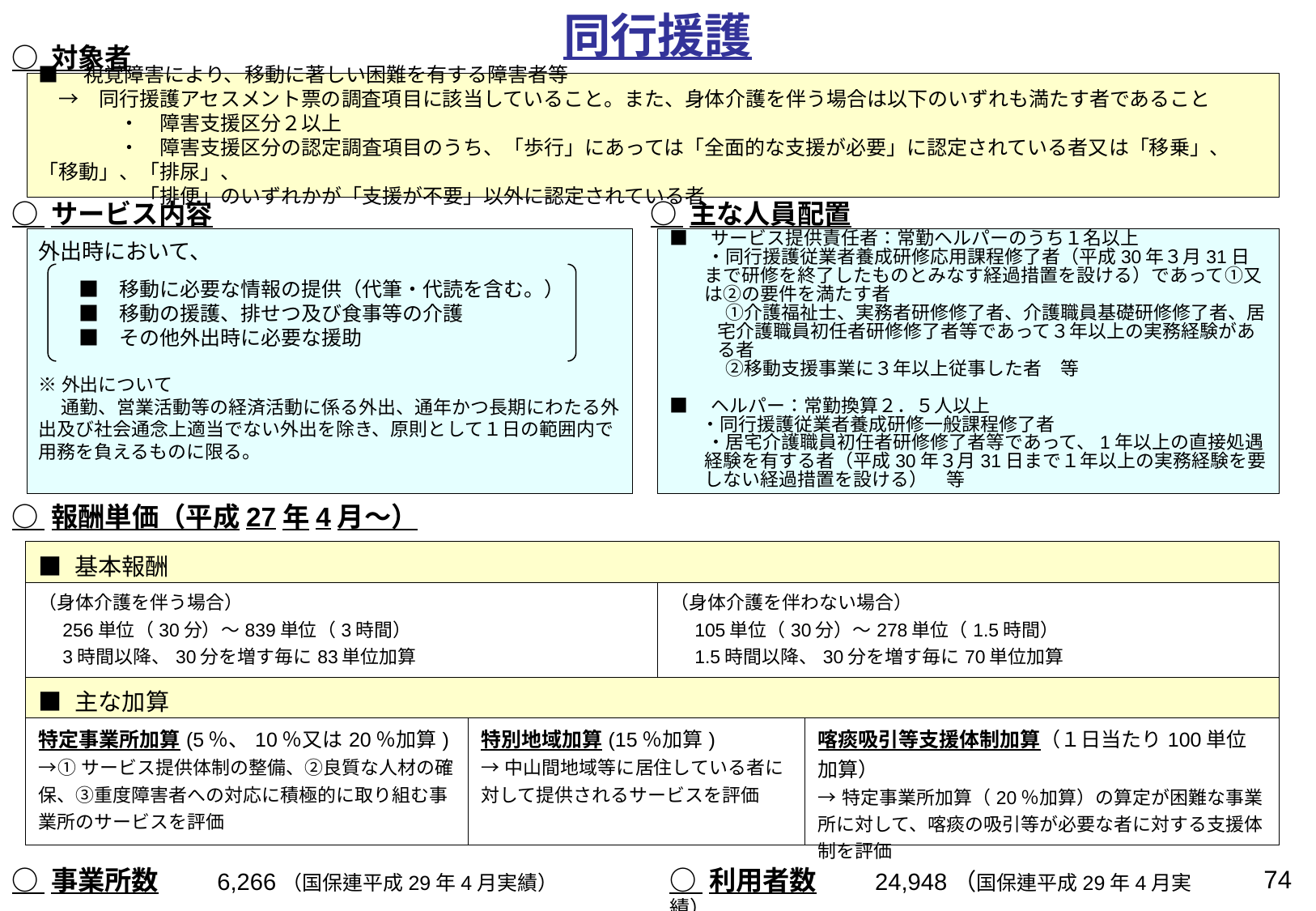

同行援護
○ 対象者

■　視覚障害により、移動に著しい困難を有する障害者等
　→　同行援護アセスメント票の調査項目に該当していること。また、身体介護を伴う場合は以下のいずれも満たす者であること
　　　　・　障害支援区分２以上
　　　　・　障害支援区分の認定調査項目のうち、「歩行」にあっては「全面的な支援が必要」に認定されている者又は「移乗」、「移動」、「排尿」、
　　　　　「排便」のいずれかが「支援が不要」以外に認定されている者

○ サービス内容
○ 主な人員配置

外出時において、

　　■　移動に必要な情報の提供（代筆・代読を含む。）
　　■　移動の援護、排せつ及び食事等の介護
　　■　その他外出時に必要な援助

※外出について
　 通勤、営業活動等の経済活動に係る外出、通年かつ長期にわたる外出及び社会通念上適当でない外出を除き、原則として１日の範囲内で用務を負えるものに限る。

■　サービス提供責任者：常勤ヘルパーのうち１名以上
　　・同行援護従業者養成研修応用課程修了者（平成30年３月31日まで研修を終了したものとみなす経過措置を設ける）であって①又は②の要件を満たす者
　　　①介護福祉士、実務者研修修了者、介護職員基礎研修修了者、居宅介護職員初任者研修修了者等であって３年以上の実務経験がある者
　　　②移動支援事業に３年以上従事した者　等

■　ヘルパー：常勤換算２．５人以上
  　・同行援護従業者養成研修一般課程修了者
　　・居宅介護職員初任者研修修了者等であって、1年以上の直接処遇経験を有する者（平成30年３月31日まで１年以上の実務経験を要しない経過措置を設ける）　等

○ 報酬単価（平成27年4月～）
| ■ 基本報酬 |  |  |  |
| --- | --- | --- | --- |
| （身体介護を伴う場合）　 　256単位（30分）～839単位（3時間） 　3時間以降、30分を増す毎に83単位加算 |  | （身体介護を伴わない場合）　 　105単位（30分）～278単位（1.5時間） 　1.5時間以降、30分を増す毎に70単位加算 |  |
| ■ 主な加算 |  |  |  |
| 特定事業所加算(5％、10％又は20％加算) →①サービス提供体制の整備、②良質な人材の確保、③重度障害者への対応に積極的に取り組む事業所のサービスを評価 | 特別地域加算(15％加算) →中山間地域等に居住している者に対して提供されるサービスを評価 |  | 喀痰吸引等支援体制加算（１日当たり100単位加算） →特定事業所加算（20％加算）の算定が困難な事業所に対して、喀痰の吸引等が必要な者に対する支援体制を評価 |
○ 事業所数　　 6,266（国保連平成29年4月実績）
○ 利用者数　　 24,948（国保連平成29年4月実績）
74